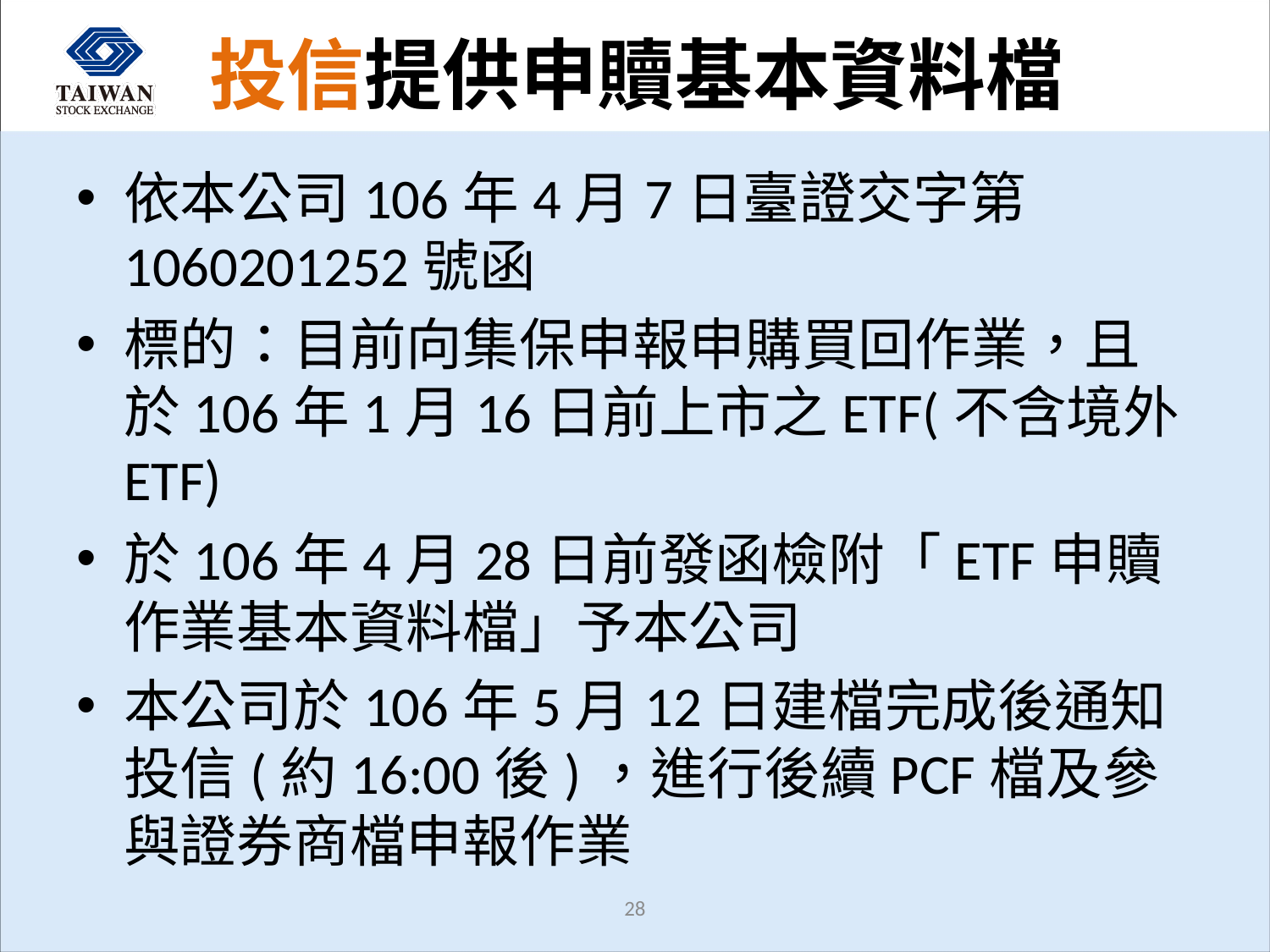

# 投信提供申贖基本資料檔
依本公司106年4月7日臺證交字第1060201252號函
標的：目前向集保申報申購買回作業，且於106年1月16日前上市之ETF(不含境外ETF)
於106年4月28日前發函檢附「ETF申贖作業基本資料檔」予本公司
本公司於106年5月12日建檔完成後通知投信(約16:00後)，進行後續PCF檔及參與證券商檔申報作業

28